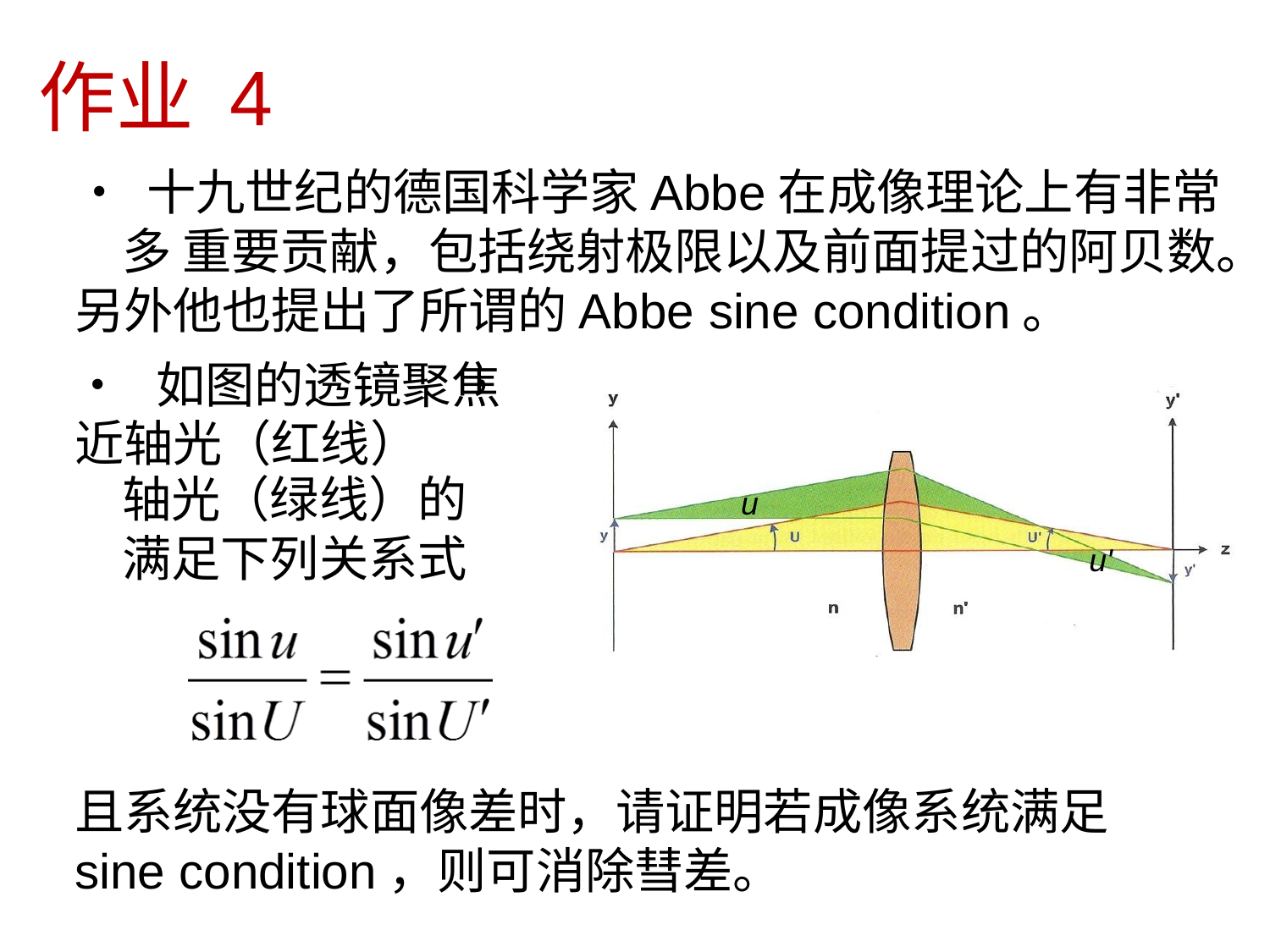

作业 4
• 十九世纪的德国科学家Abbe在成像理论上有非常多 重要贡献，包括绕射极限以及前面提过的阿贝数。
另外他也提出了所谓的Abbe sine condition。
•  如图的透镜聚焦
近轴光（红线）
轴光（绿线）的 满足下列关系式

，

u
u'
且系统没有球面像差时，请证明若成像系统满足sine condition，则可消除彗差。